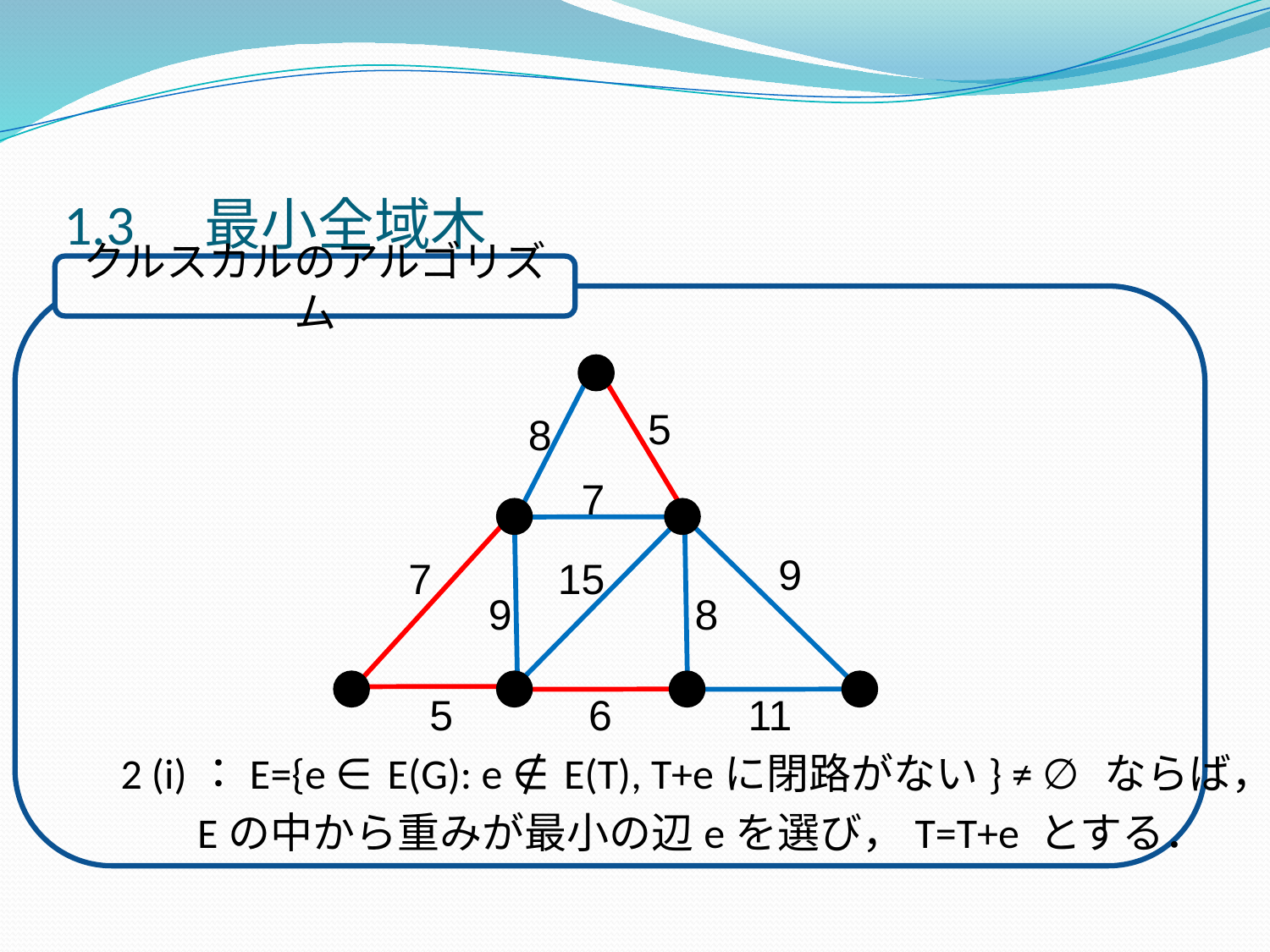

# 1.3　最小全域木
クルスカルのアルゴリズム

　　2 (i)：E={e ∈ E(G): e ∉ E(T), T+eに閉路がない} ≠ ∅ ならば，
                  Eの中から重みが最小の辺eを選び，T=T+e とする．

5
8
7
9
7
15
8
9
5
6
11